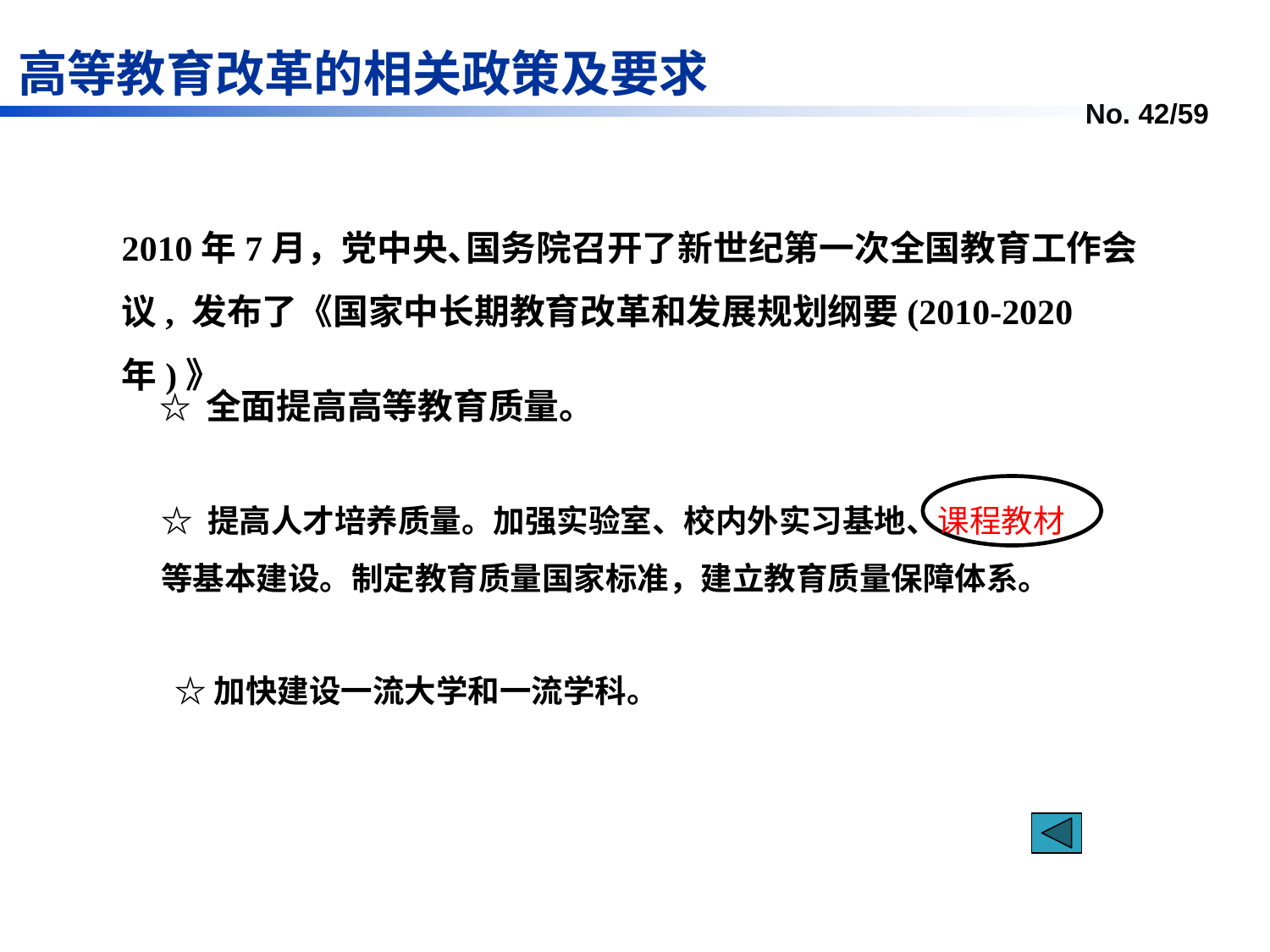

高等教育改革的相关政策及要求

2010年7月，党中央､国务院召开了新世纪第一次全国教育工作会议, 发布了《国家中长期教育改革和发展规划纲要(2010-2020年)》

☆ 全面提高高等教育质量。
☆ 提高人才培养质量。加强实验室、校内外实习基地、课程教材等基本建设。制定教育质量国家标准，建立教育质量保障体系。

　 ☆ 加快建设一流大学和一流学科。